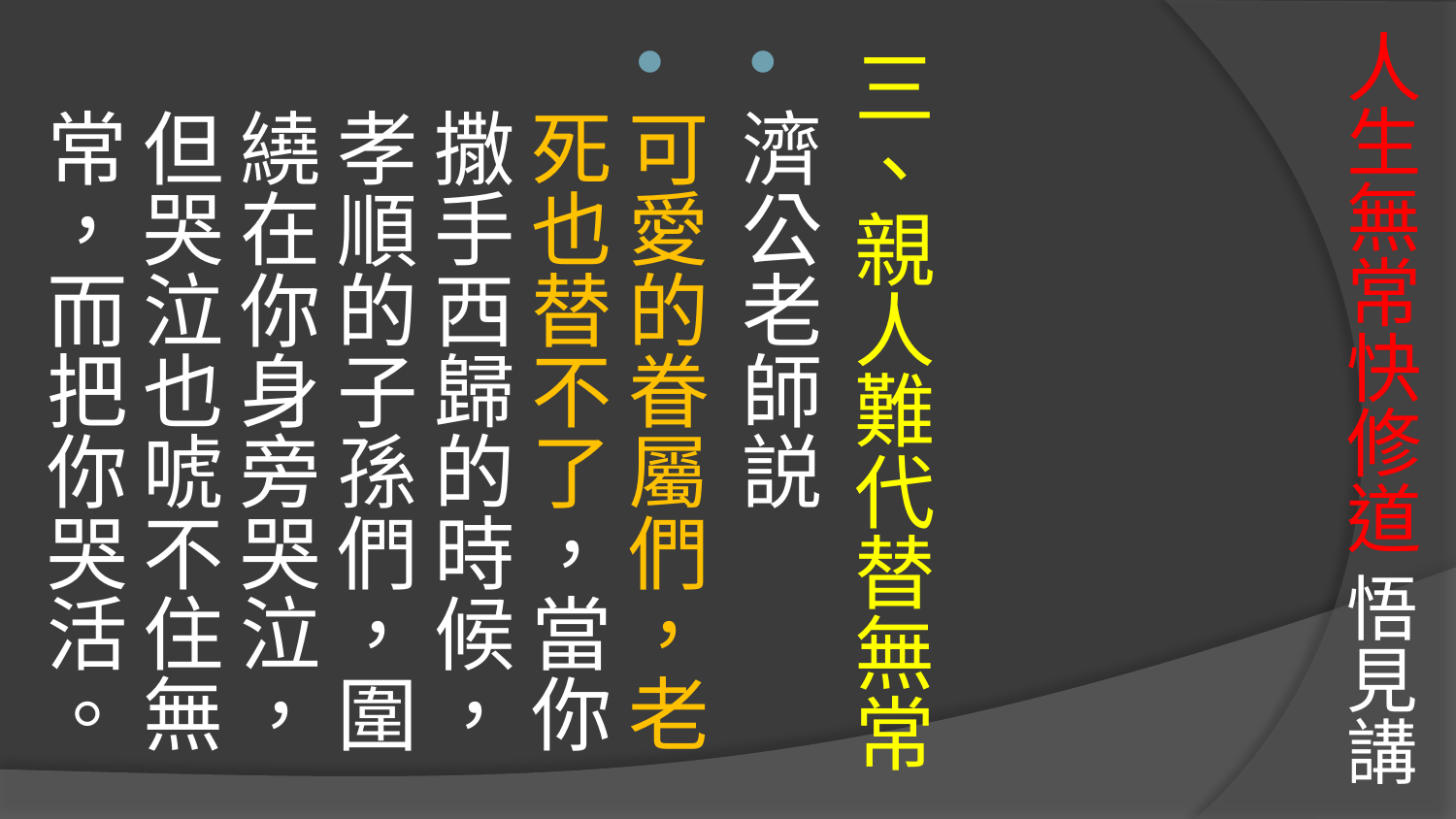

# 人生無常快修道 悟見講
三、親人難代替無常
濟公老師説
可愛的眷屬們，老死也替不了，當你撒手西歸的時候，孝順的子孫們，圍繞在你身旁哭泣，但哭泣也唬不住無常，而把你哭活。